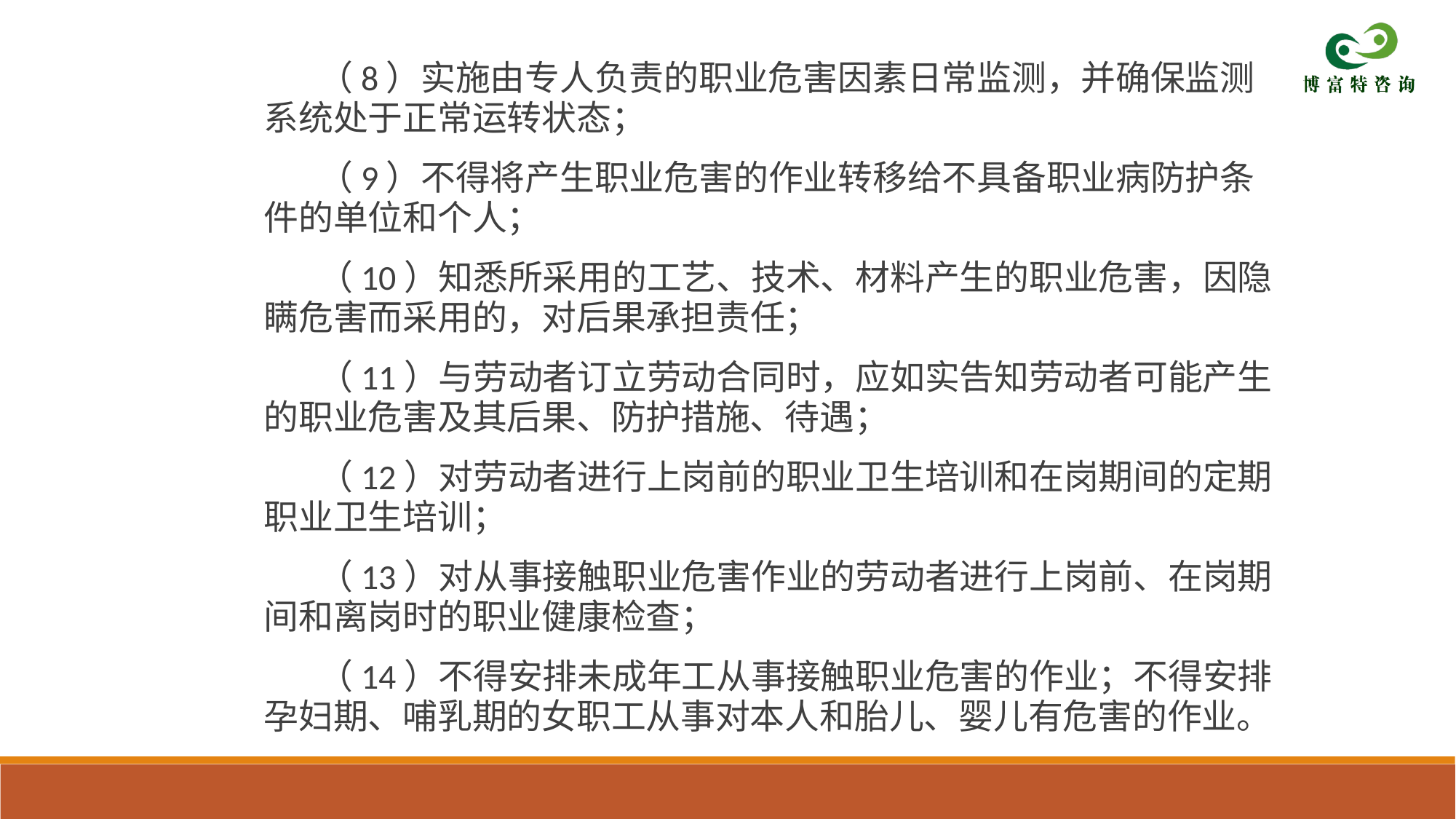

（8）实施由专人负责的职业危害因素日常监测，并确保监测系统处于正常运转状态；
      （9）不得将产生职业危害的作业转移给不具备职业病防护条件的单位和个人；
      （10）知悉所采用的工艺、技术、材料产生的职业危害，因隐瞒危害而采用的，对后果承担责任；
      （11）与劳动者订立劳动合同时，应如实告知劳动者可能产生的职业危害及其后果、防护措施、待遇；
      （12）对劳动者进行上岗前的职业卫生培训和在岗期间的定期职业卫生培训；
      （13）对从事接触职业危害作业的劳动者进行上岗前、在岗期间和离岗时的职业健康检查；
      （14）不得安排未成年工从事接触职业危害的作业；不得安排孕妇期、哺乳期的女职工从事对本人和胎儿、婴儿有危害的作业。